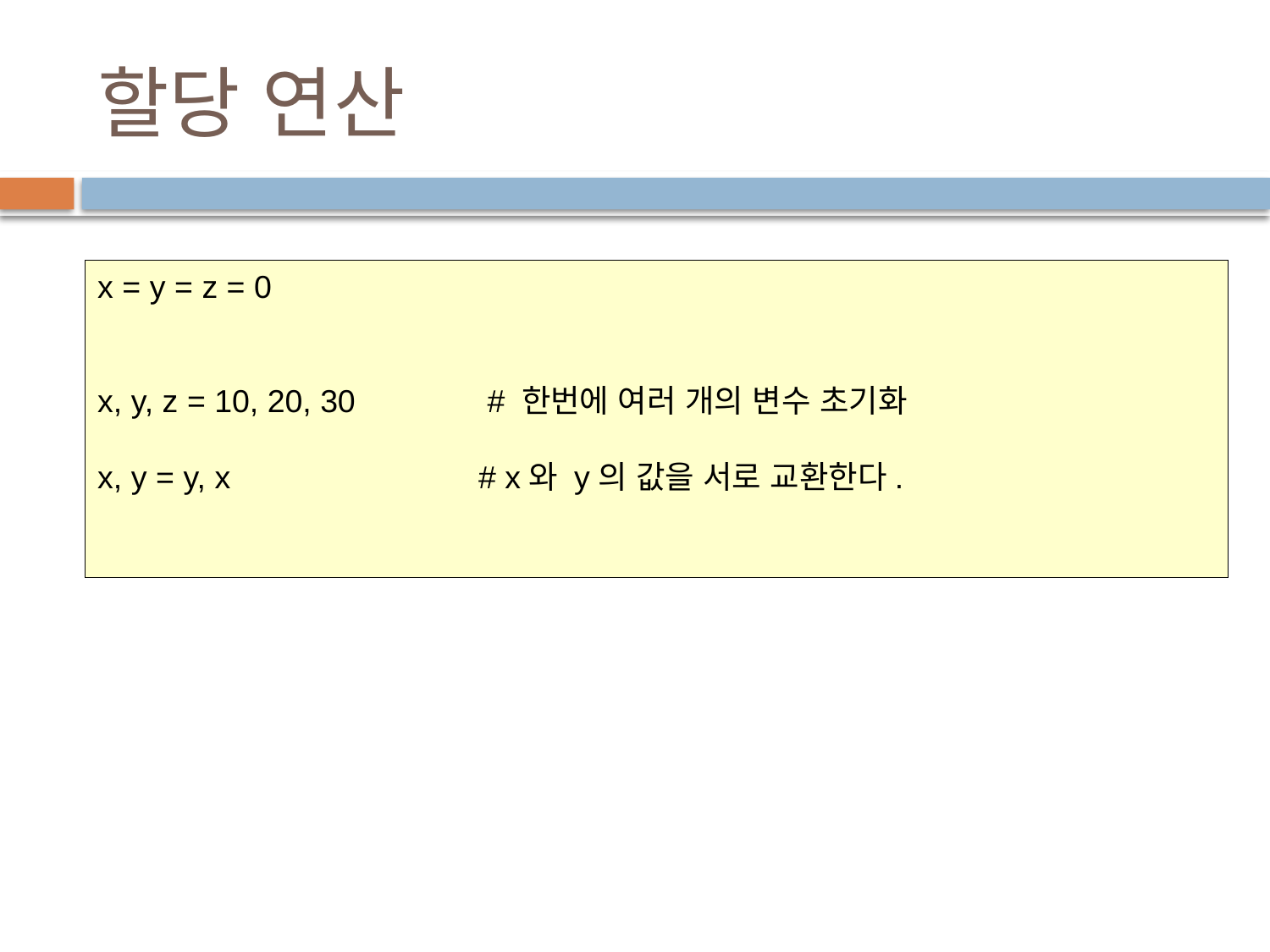

# 할당 연산
x = y = z = 0

x, y, z = 10, 20, 30	 # 한번에 여러 개의 변수 초기화

x, y = y, x		# x와 y의 값을 서로 교환한다.